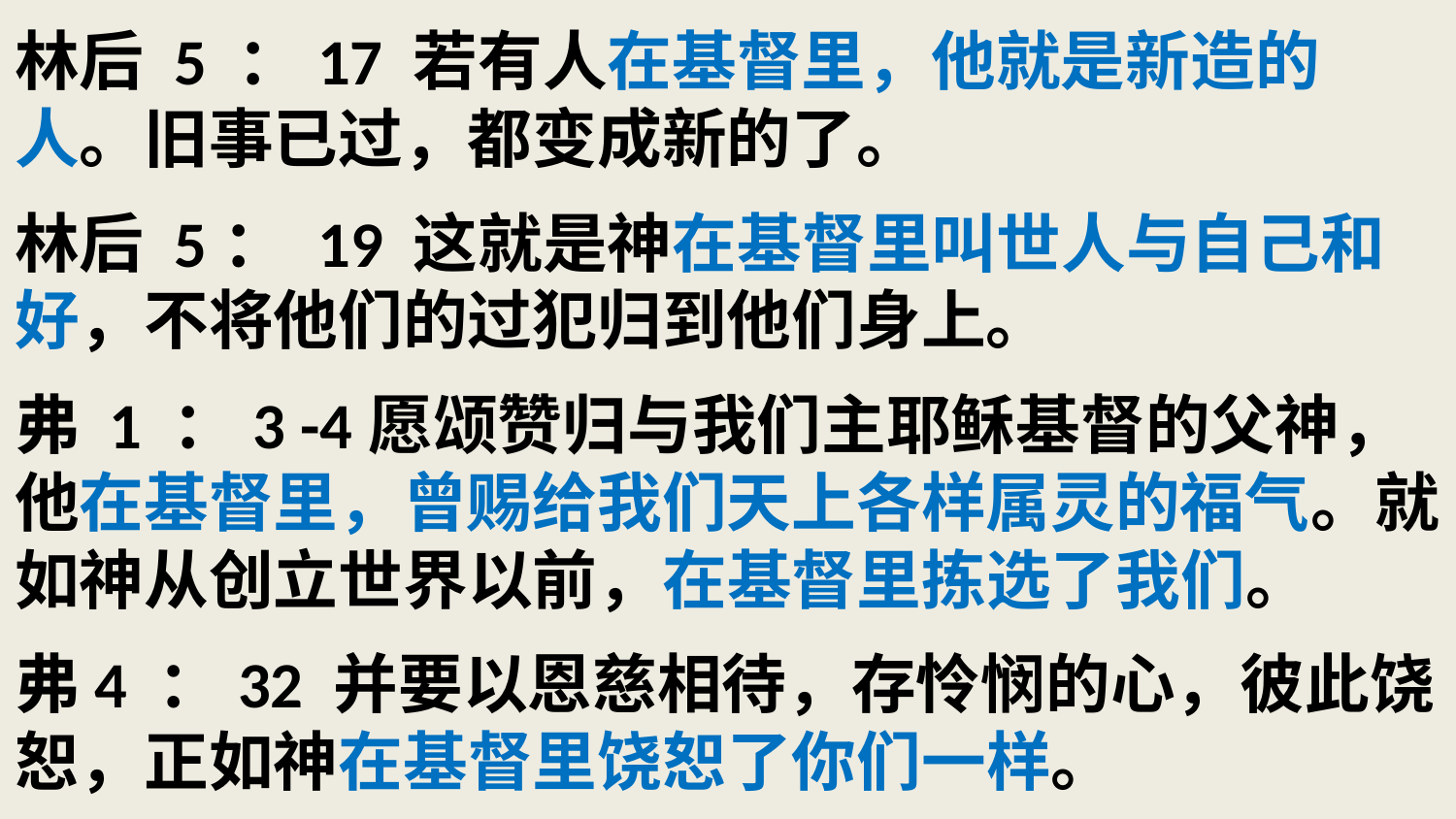

# 林后 5 ：17 若有人在基督里，他就是新造的人。旧事已过，都变成新的了。 林后 5： 19 这就是神在基督里叫世人与自己和好，不将他们的过犯归到他们身上。 弗 1 ：3 -4愿颂赞归与我们主耶稣基督的父神，他在基督里，曾赐给我们天上各样属灵的福气。就如神从创立世界以前，在基督里拣选了我们。 弗4 ：32 并要以恩慈相待，存怜悯的心，彼此饶恕，正如神在基督里饶恕了你们一样。